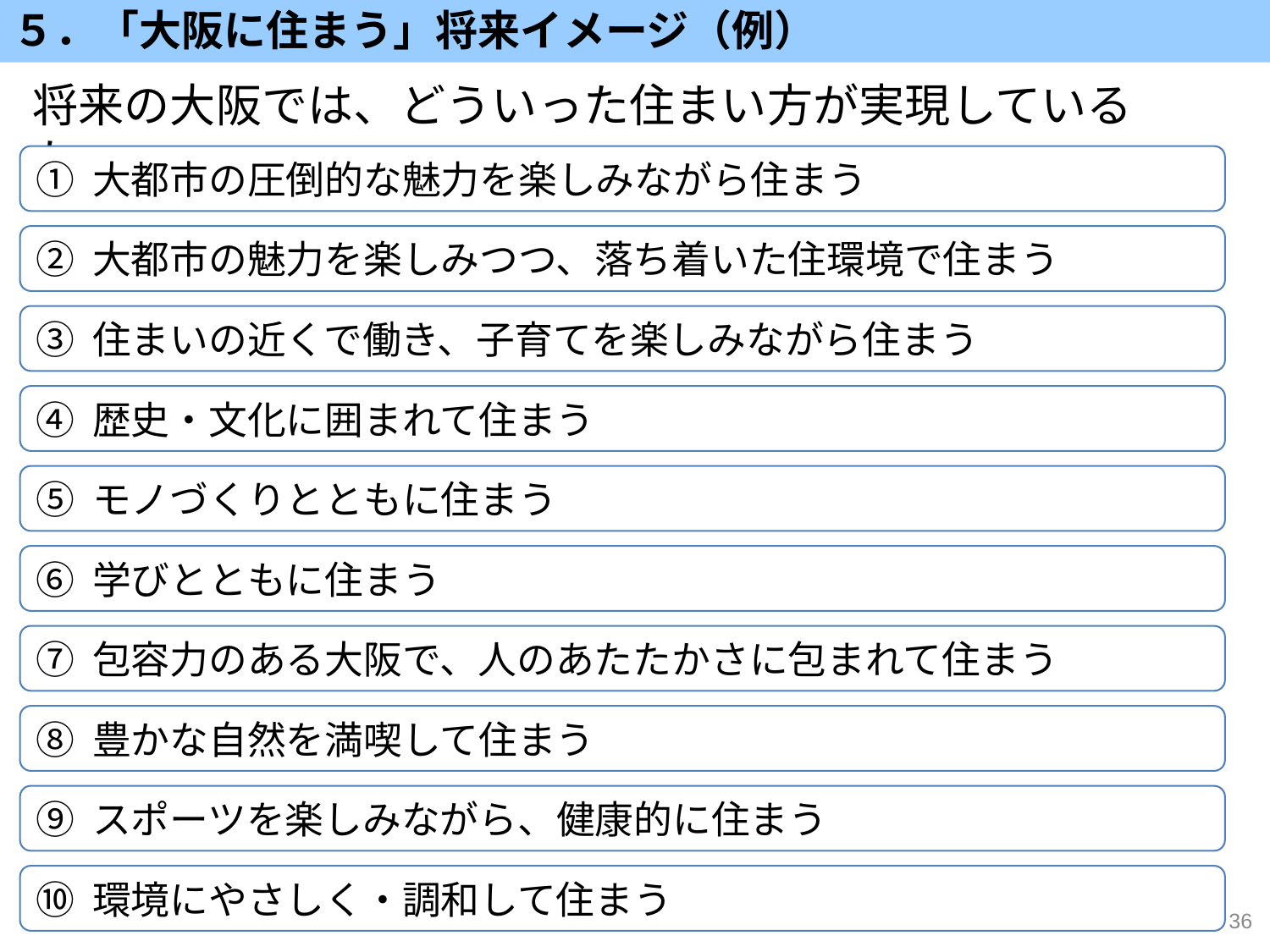

５．「大阪に住まう」将来イメージ（例）
将来の大阪では、どういった住まい方が実現しているか・・・
① 大都市の圧倒的な魅力を楽しみながら住まう
② 大都市の魅力を楽しみつつ、落ち着いた住環境で住まう
③ 住まいの近くで働き、子育てを楽しみながら住まう
④ 歴史・文化に囲まれて住まう
⑤ モノづくりとともに住まう
⑥ 学びとともに住まう
⑦ 包容力のある大阪で、人のあたたかさに包まれて住まう
⑧ 豊かな自然を満喫して住まう
⑨ スポーツを楽しみながら、健康的に住まう
⑩ 環境にやさしく・調和して住まう
36